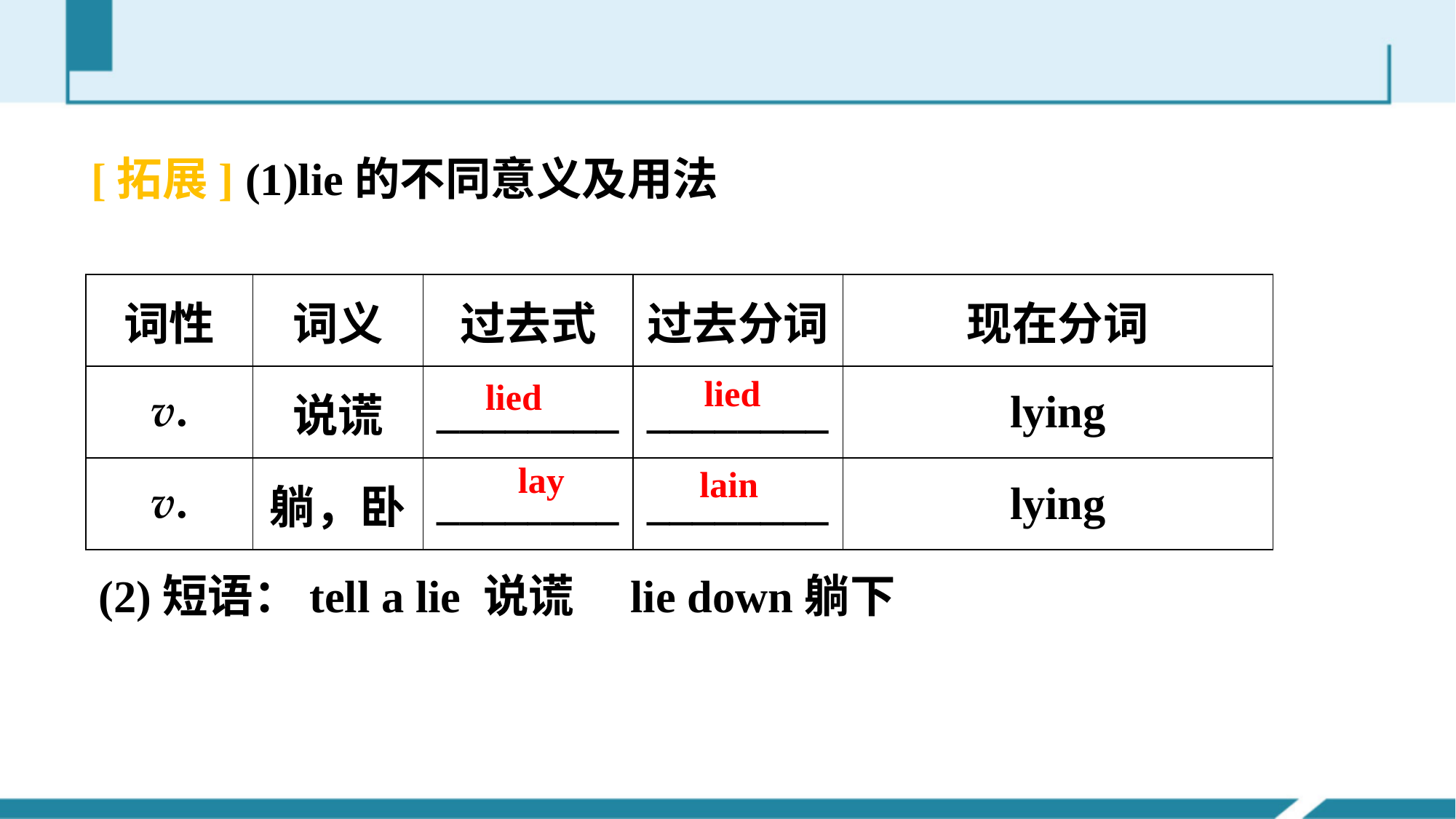

[拓展] (1)lie的不同意义及用法

| 词性 | 词义 | 过去式 | 过去分词 | 现在分词 |
| --- | --- | --- | --- | --- |
| v. | 说谎 | \_\_\_\_\_\_\_\_ | \_\_\_\_\_\_\_\_ | lying |
| v. | 躺，卧 | \_\_\_\_\_\_\_\_ | \_\_\_\_\_\_\_\_ | lying |
lied
lied
lay
lain
(2)短语：tell a lie 说谎　lie down躺下